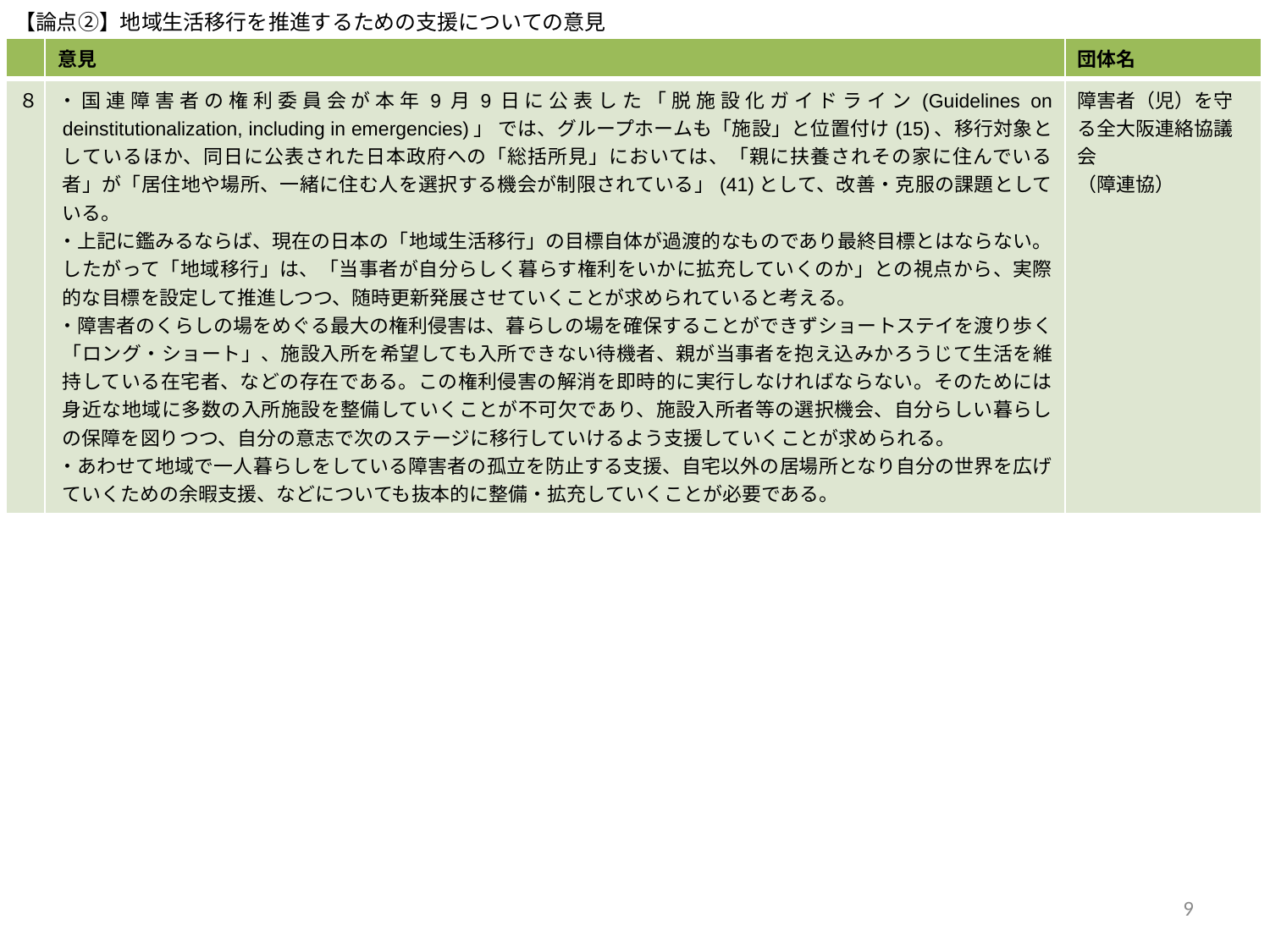

【論点➁】地域生活移行を推進するための支援についての意見
|  | 意見 | 団体名 |
| --- | --- | --- |
| ８ | ・国連障害者の権利委員会が本年9月9日に公表した「脱施設化ガイドライン(Guidelines on deinstitutionalization, including in emergencies)」 では、グループホームも「施設」と位置付け(15)、移行対象としているほか、同日に公表された日本政府への「総括所見」においては、「親に扶養されその家に住んでいる者」が「居住地や場所、一緒に住む人を選択する機会が制限されている」(41)として、改善・克服の課題としている。 ・上記に鑑みるならば、現在の日本の「地域生活移行」の目標自体が過渡的なものであり最終目標とはならない。したがって「地域移行」は、「当事者が自分らしく暮らす権利をいかに拡充していくのか」との視点から、実際的な目標を設定して推進しつつ、随時更新発展させていくことが求められていると考える。 ・障害者のくらしの場をめぐる最大の権利侵害は、暮らしの場を確保することができずショートステイを渡り歩く「ロング・ショート」、施設入所を希望しても入所できない待機者、親が当事者を抱え込みかろうじて生活を維持している在宅者、などの存在である。この権利侵害の解消を即時的に実行しなければならない。そのためには身近な地域に多数の入所施設を整備していくことが不可欠であり、施設入所者等の選択機会、自分らしい暮らしの保障を図りつつ、自分の意志で次のステージに移行していけるよう支援していくことが求められる。 ・あわせて地域で一人暮らしをしている障害者の孤立を防止する支援、自宅以外の居場所となり自分の世界を広げていくための余暇支援、などについても抜本的に整備・拡充していくことが必要である。 | 障害者（児）を守る全大阪連絡協議会 （障連協） |
9